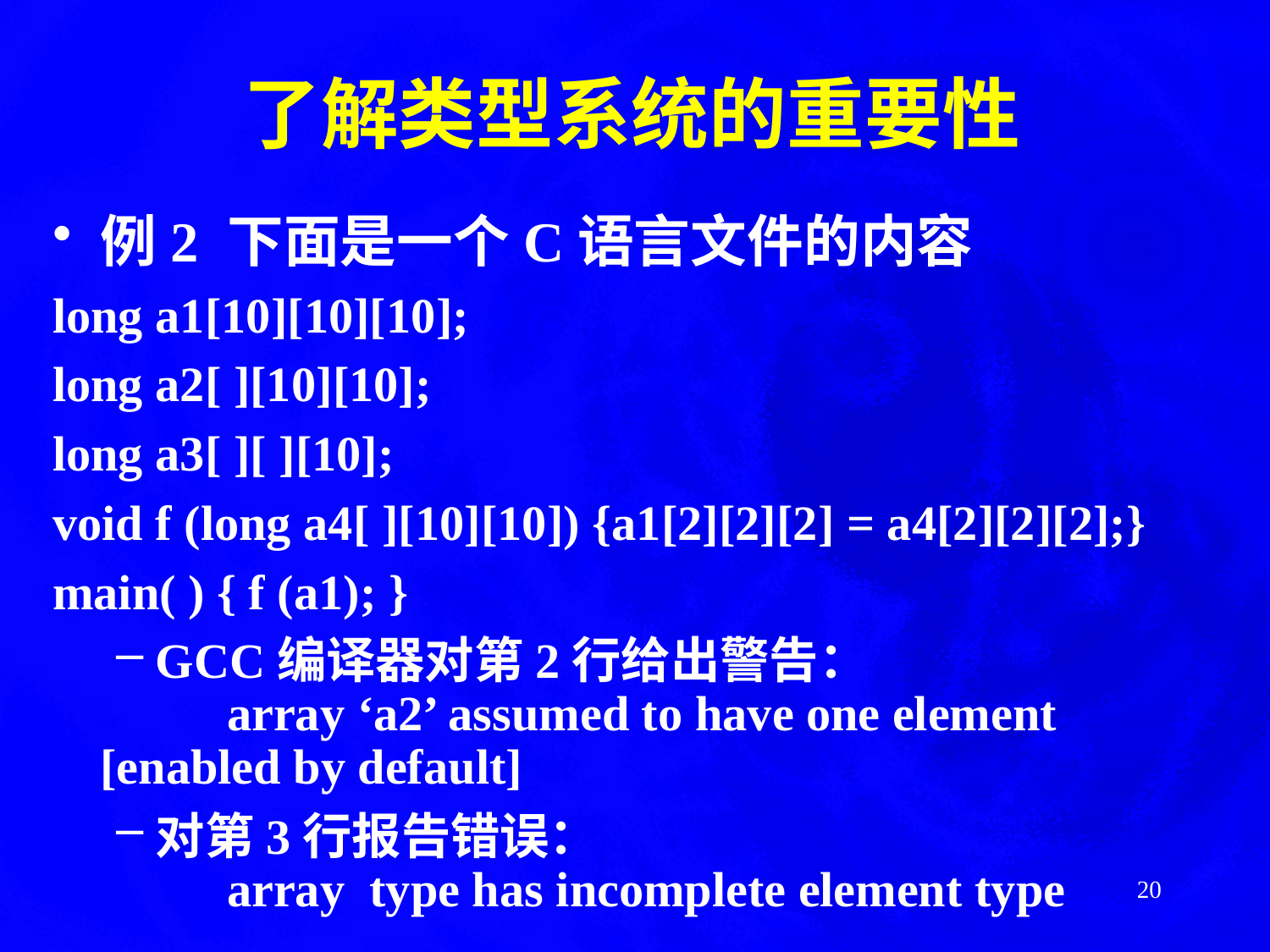

了解类型系统的重要性
例2	下面是一个C语言文件的内容
long a1[10][10][10];
long a2[ ][10][10];
long a3[ ][ ][10];
void f (long a4[ ][10][10]) {a1[2][2][2] = a4[2][2][2];}
main( ) { f (a1); }
GCC编译器对第2行给出警告：
		array ‘a2’ assumed to have one element [enabled by default]
对第3行报告错误：
		array  type has incomplete element type

20